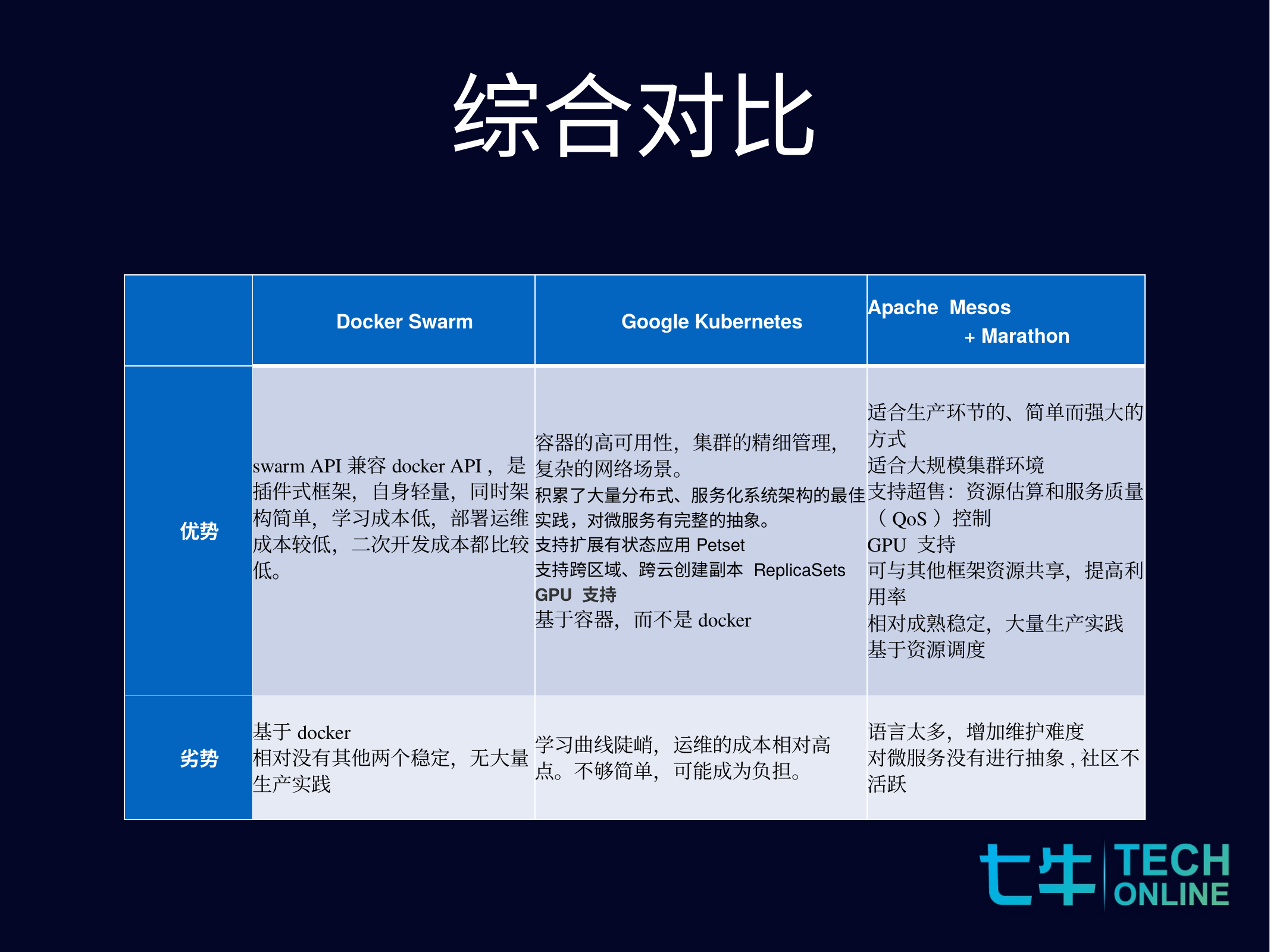

综合对比
|  | Docker Swarm | Google Kubernetes | Apache Mesos + Marathon |
| --- | --- | --- | --- |
| 优势 | swarm API兼容docker API，是插件式框架，自身轻量，同时架构简单，学习成本低，部署运维成本较低，二次开发成本都比较低。 | 容器的高可用性，集群的精细管理，复杂的网络场景。 积累了大量分布式、服务化系统架构的最佳实践，对微服务有完整的抽象。 支持扩展有状态应用Petset 支持跨区域、跨云创建副本 ReplicaSets GPU 支持 基于容器，而不是docker | 适合生产环节的、简单而强大的方式 适合大规模集群环境 支持超售：资源估算和服务质量（QoS）控制 GPU 支持 可与其他框架资源共享，提高利用率 相对成熟稳定，大量生产实践 基于资源调度 |
| 劣势 | 基于docker 相对没有其他两个稳定，无大量生产实践 | 学习曲线陡峭，运维的成本相对高点。不够简单，可能成为负担。 | 语言太多，增加维护难度 对微服务没有进行抽象,社区不活跃 |